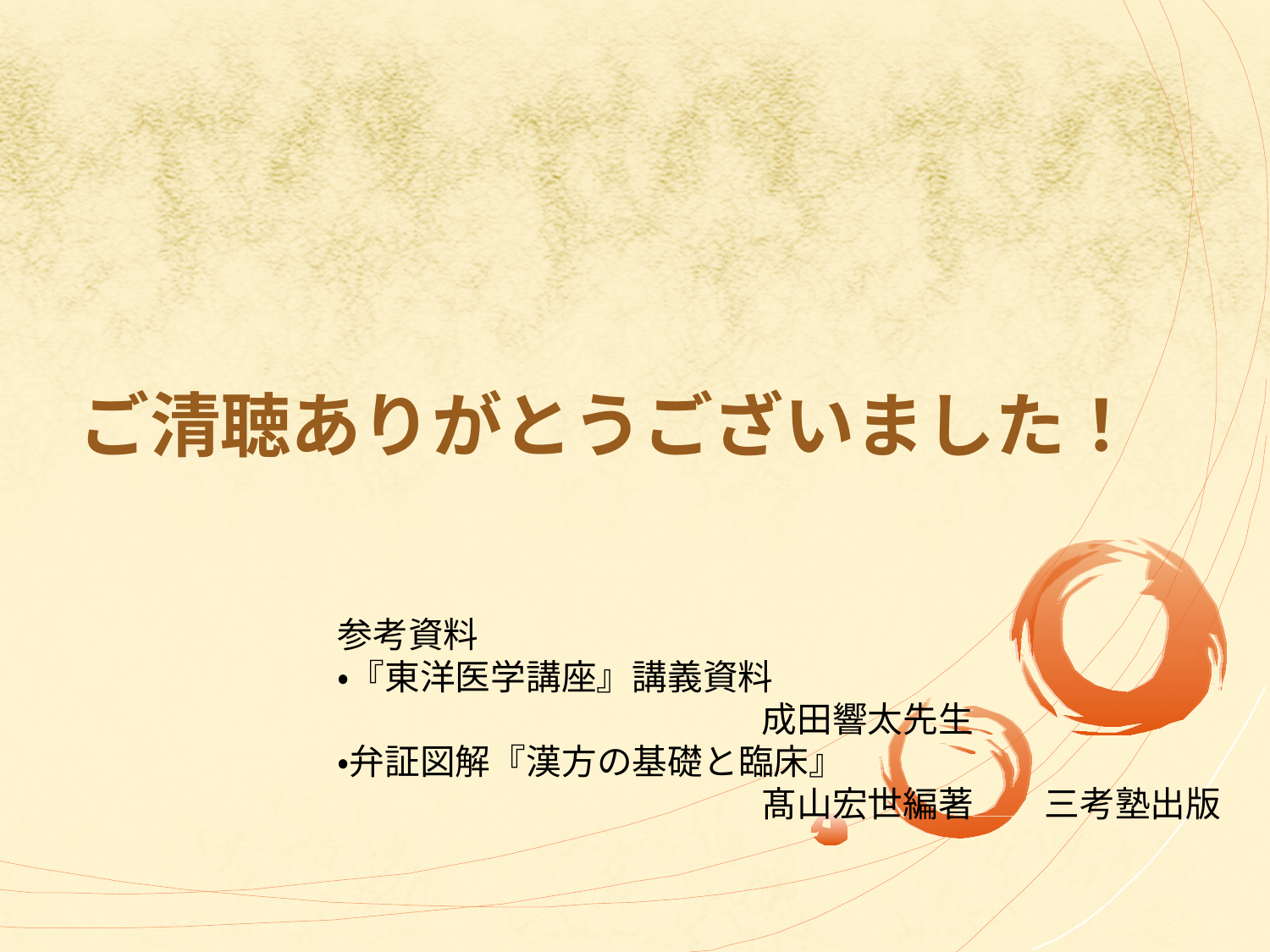

# ご清聴ありがとうございました！
参考資料
・『東洋医学講座』講義資料
　　　　　　　　　　　　成田響太先生
・弁証図解『漢方の基礎と臨床』
　　　　　　　　　　　　髙山宏世編著　　三考塾出版